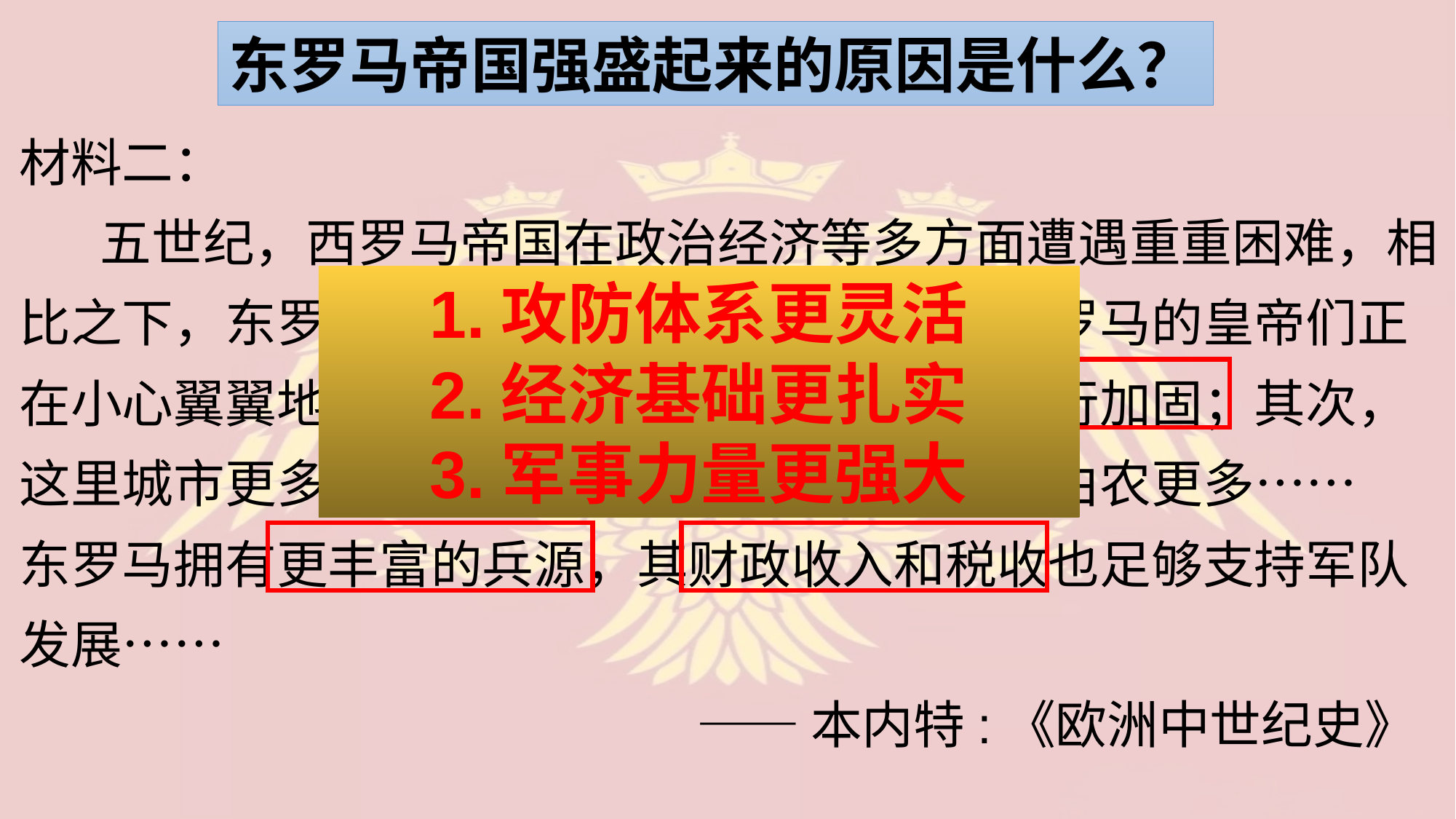

东罗马帝国强盛起来的原因是什么？
材料二：
      五世纪，西罗马帝国在政治经济等多方面遭遇重重困难，相比之下，东罗马帝国享有种种优势。首先，东罗马的皇帝们正在小心翼翼地开源节流，对都城的攻防体系进行加固；其次，这里城市更多、工业更发达、贸易更繁荣、自由农更多……
东罗马拥有更丰富的兵源，其财政收入和税收也足够支持军队发展……
                                                           ——本内特:《欧洲中世纪史》

1.攻防体系更灵活
2.经济基础更扎实
3.军事力量更强大